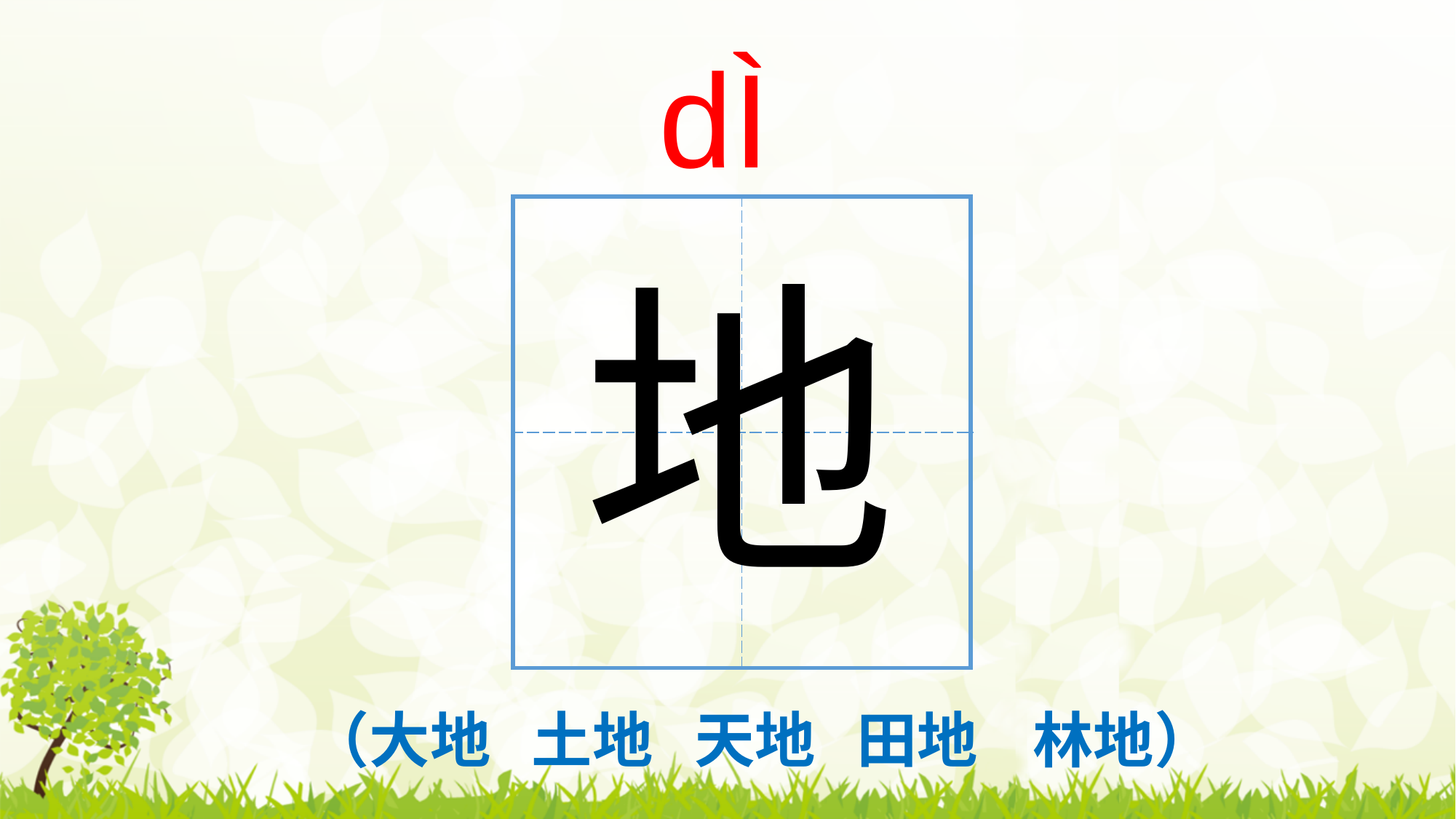

dÌ
|  |  |
| --- | --- |
|  |  |
地
（大地   土地   天地   田地    林地）